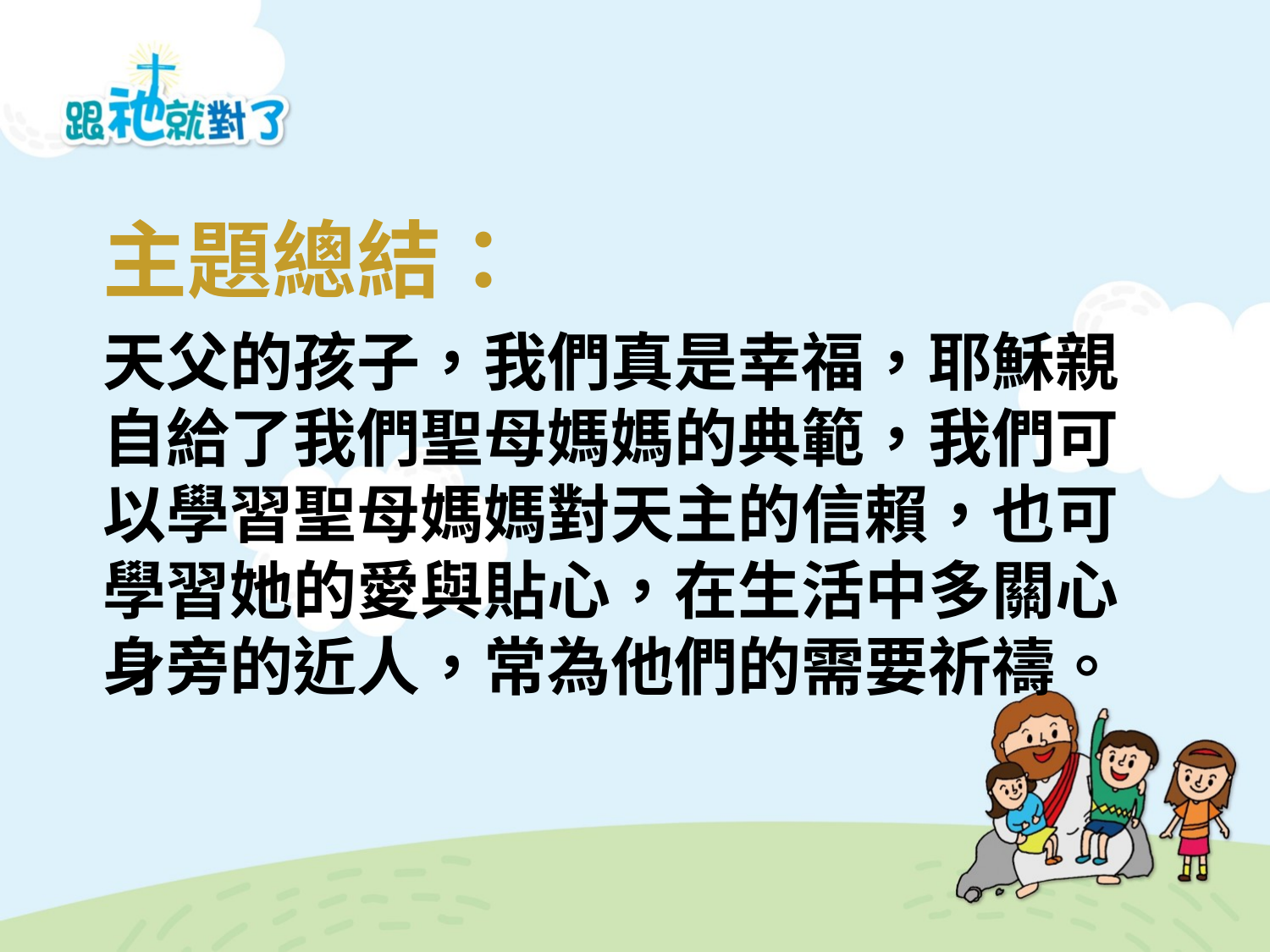

主題總結：
天父的孩子，我們真是幸福，耶穌親自給了我們聖母媽媽的典範，我們可以學習聖母媽媽對天主的信賴，也可學習她的愛與貼心，在生活中多關心身旁的近人，常為他們的需要祈禱。